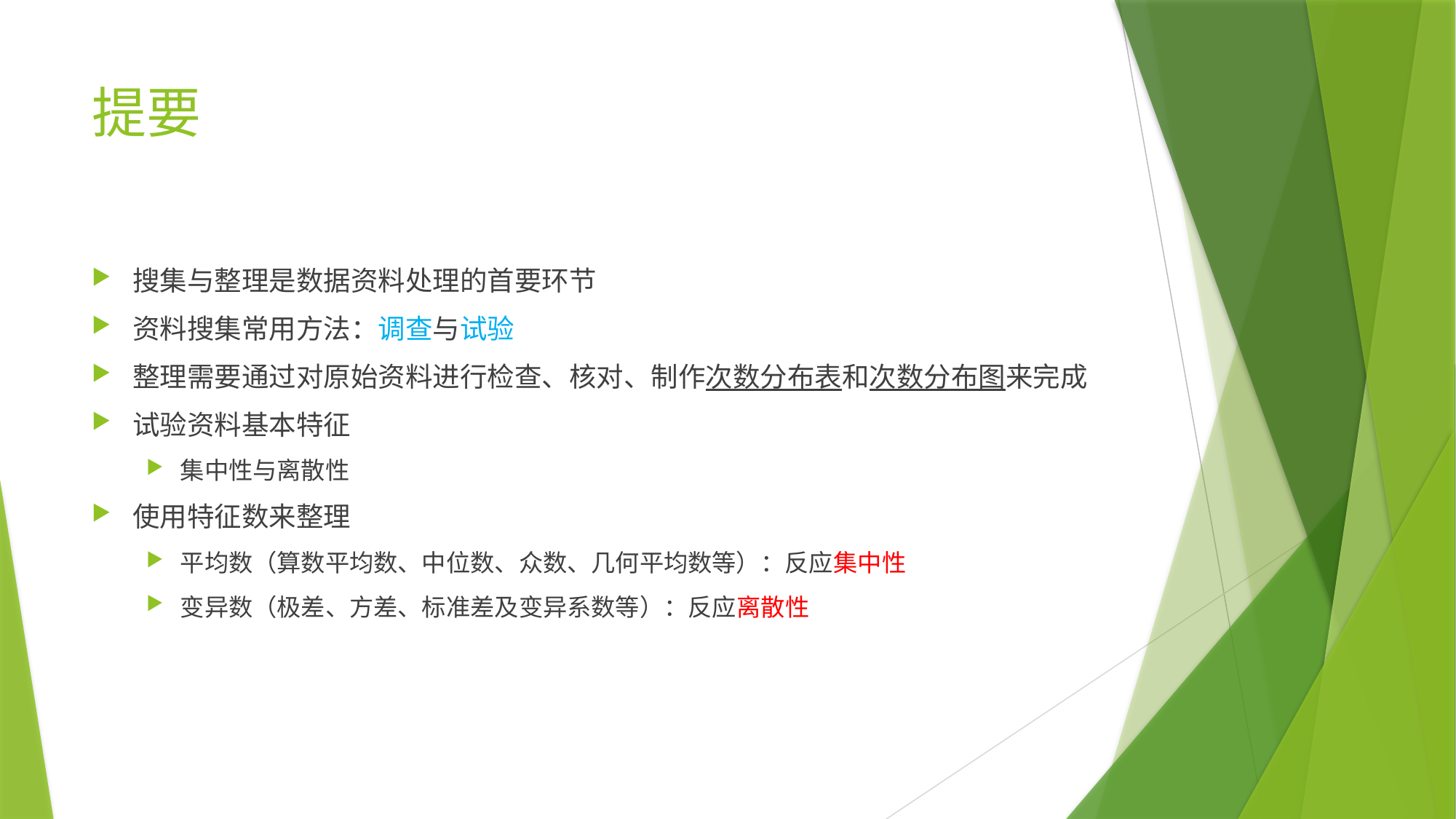

# 提要
搜集与整理是数据资料处理的首要环节
资料搜集常用方法：调查与试验
整理需要通过对原始资料进行检查、核对、制作次数分布表和次数分布图来完成
试验资料基本特征
集中性与离散性
使用特征数来整理
平均数（算数平均数、中位数、众数、几何平均数等）：反应集中性
变异数（极差、方差、标准差及变异系数等）：反应离散性